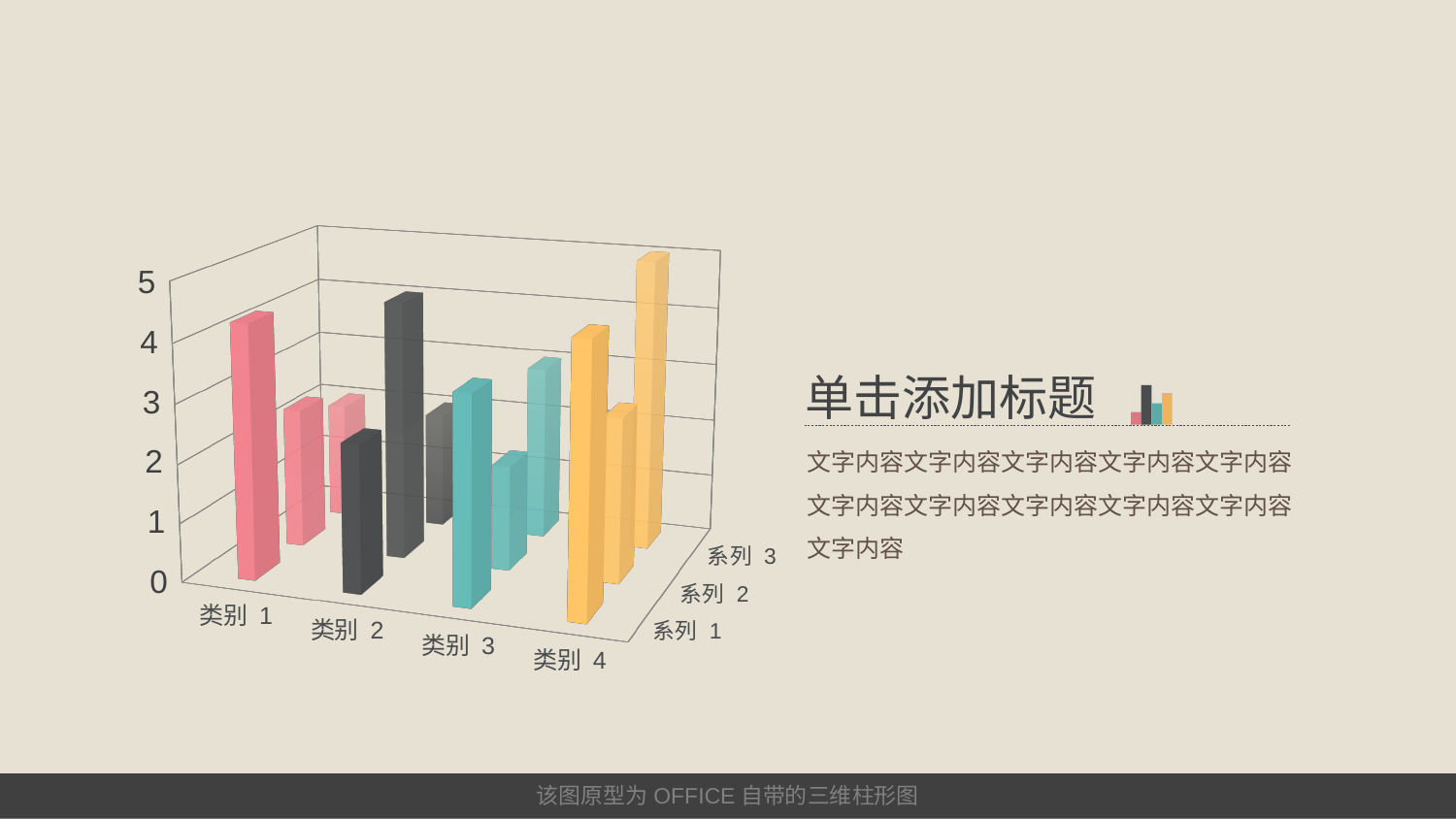

[unsupported chart]

单击添加标题
文字内容文字内容文字内容文字内容文字内容文字内容文字内容文字内容文字内容文字内容文字内容

该图原型为OFFICE自带的三维柱形图